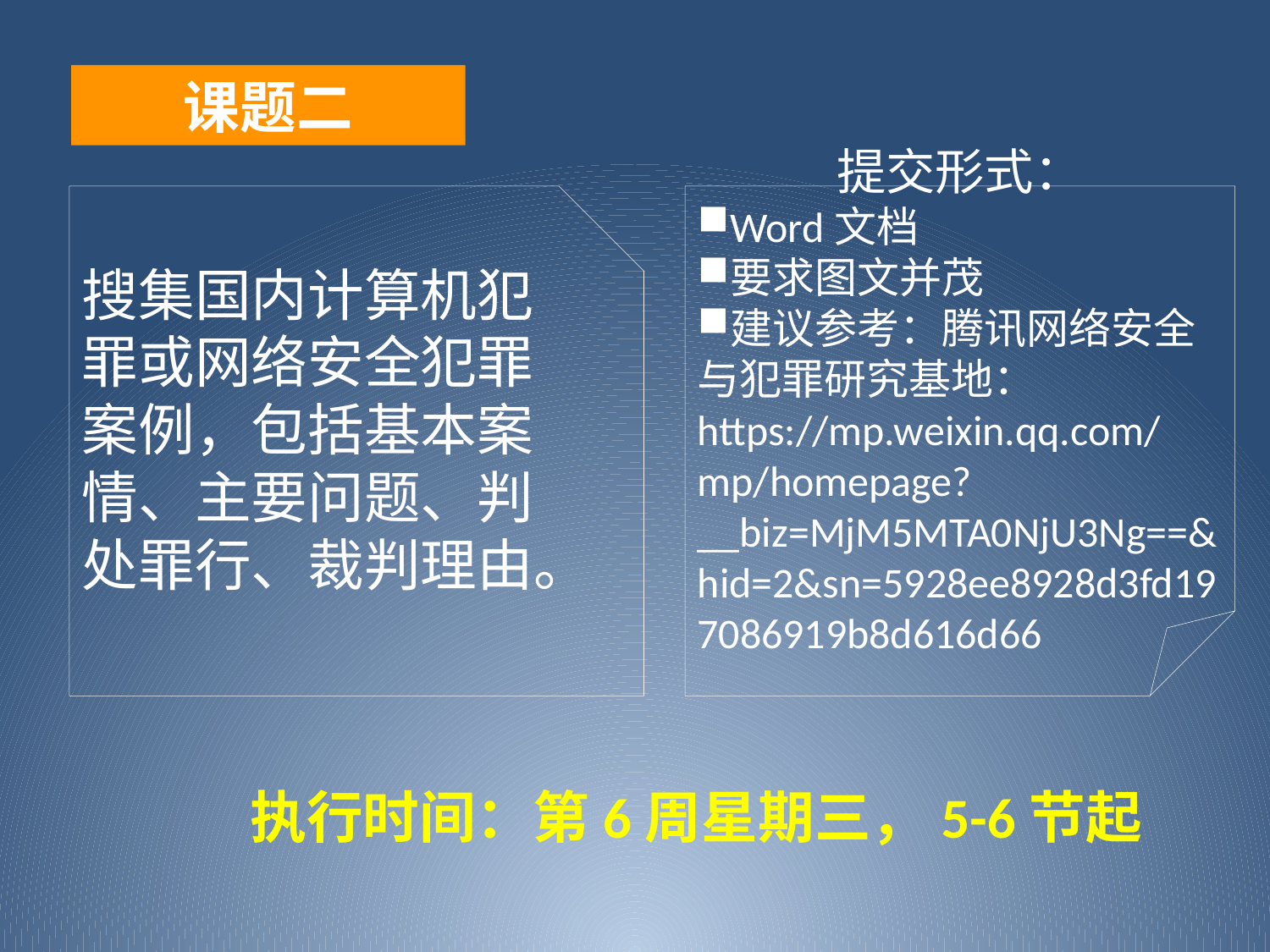

课题二
搜集国内计算机犯罪或网络安全犯罪案例，包括基本案情、主要问题、判处罪行、裁判理由。

提交形式：
Word文档
要求图文并茂
建议参考：腾讯网络安全与犯罪研究基地：
https://mp.weixin.qq.com/mp/homepage?__biz=MjM5MTA0NjU3Ng==&hid=2&sn=5928ee8928d3fd197086919b8d616d66
执行时间：第6周星期三，5-6节起